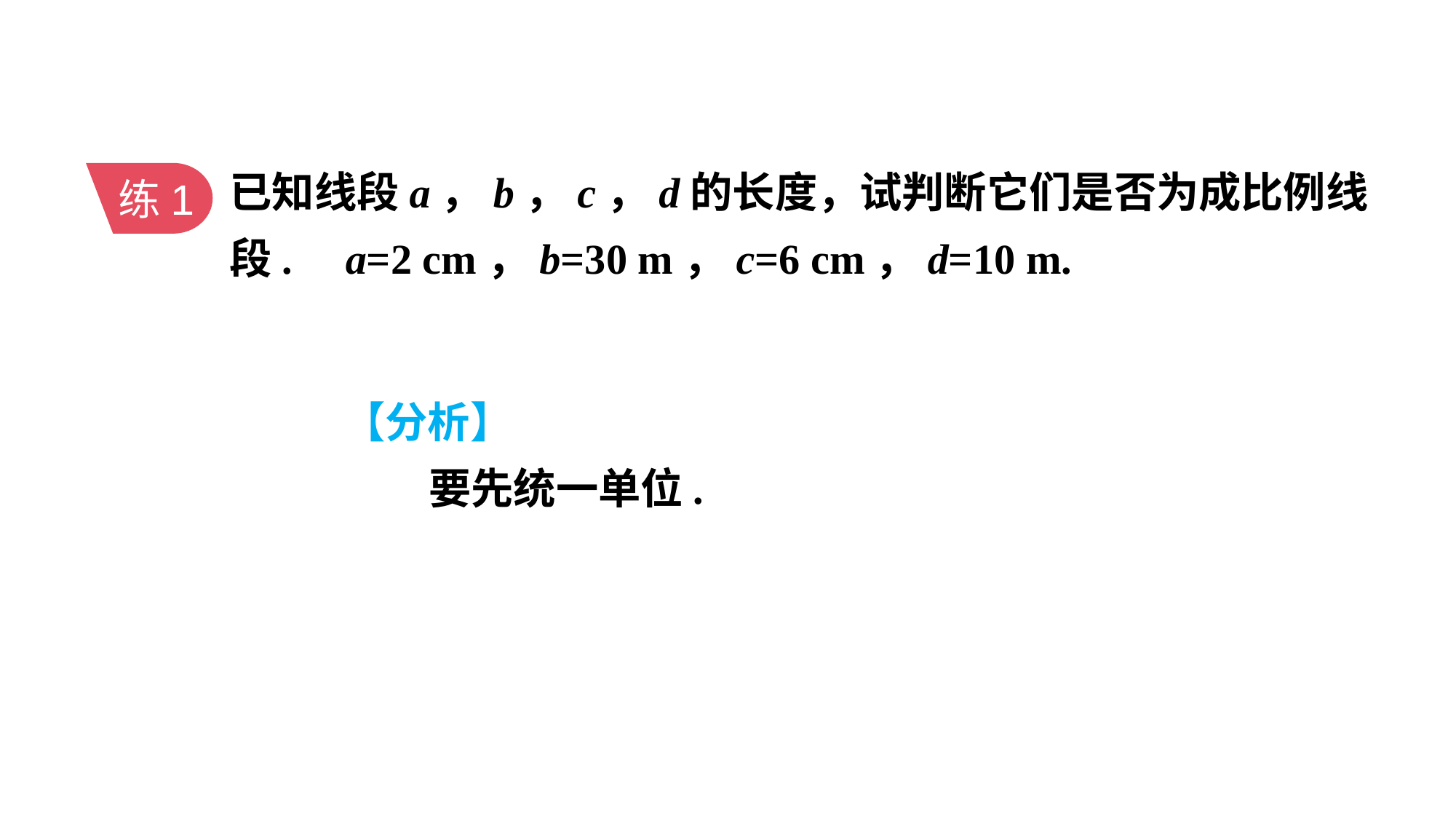

已知线段a，b，c，d的长度，试判断它们是否为成比例线段.     a=2 cm，b=30 m，c=6 cm，d=10 m.
练1
【分析】
要先统一单位.